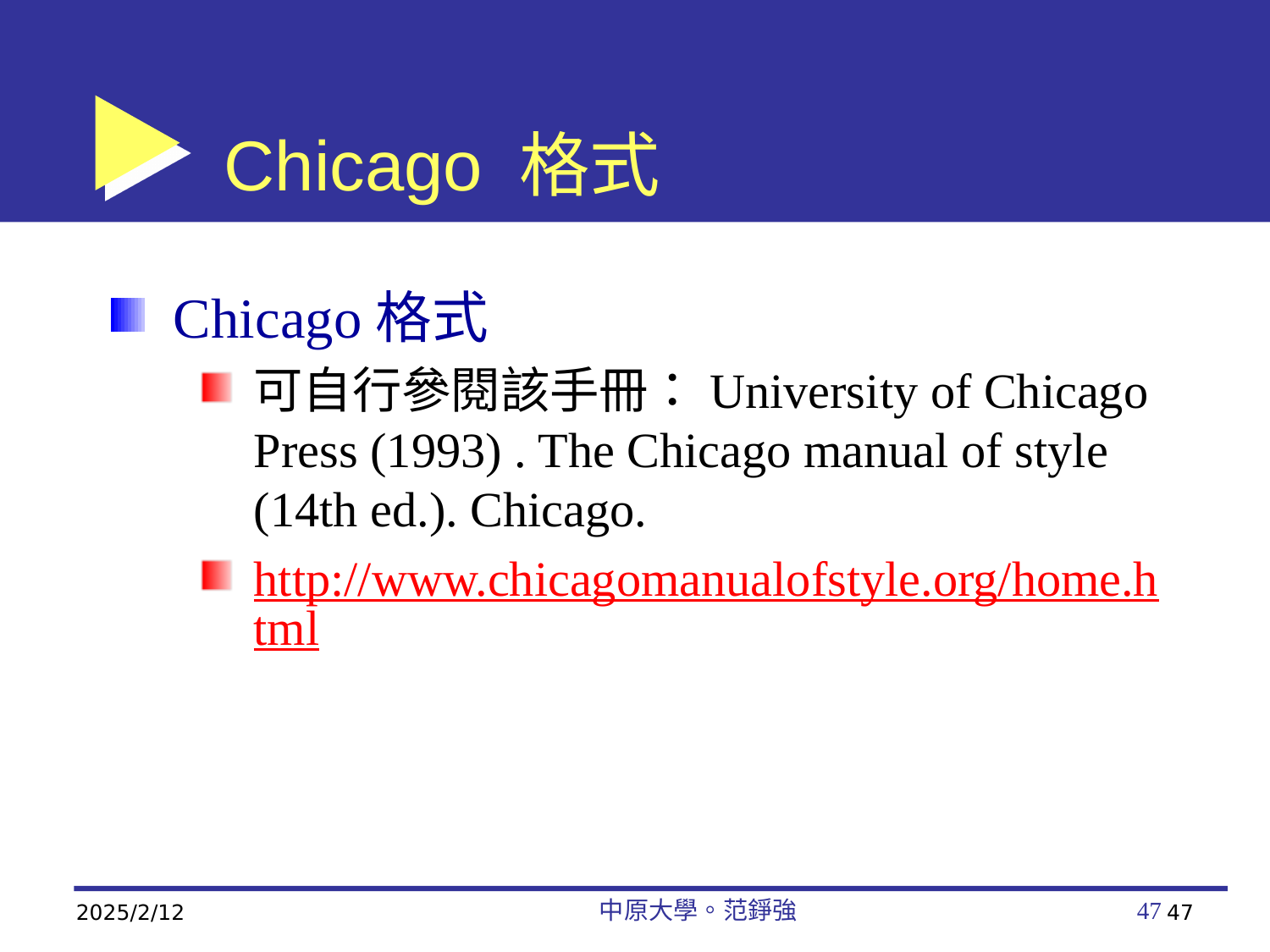

Chicago 格式
Chicago格式
可自行參閱該手冊：University of Chicago Press (1993) . The Chicago manual of style (14th ed.). Chicago.
http://www.chicagomanualofstyle.org/home.html
2025/2/12
47
中原大學。范錚強
47